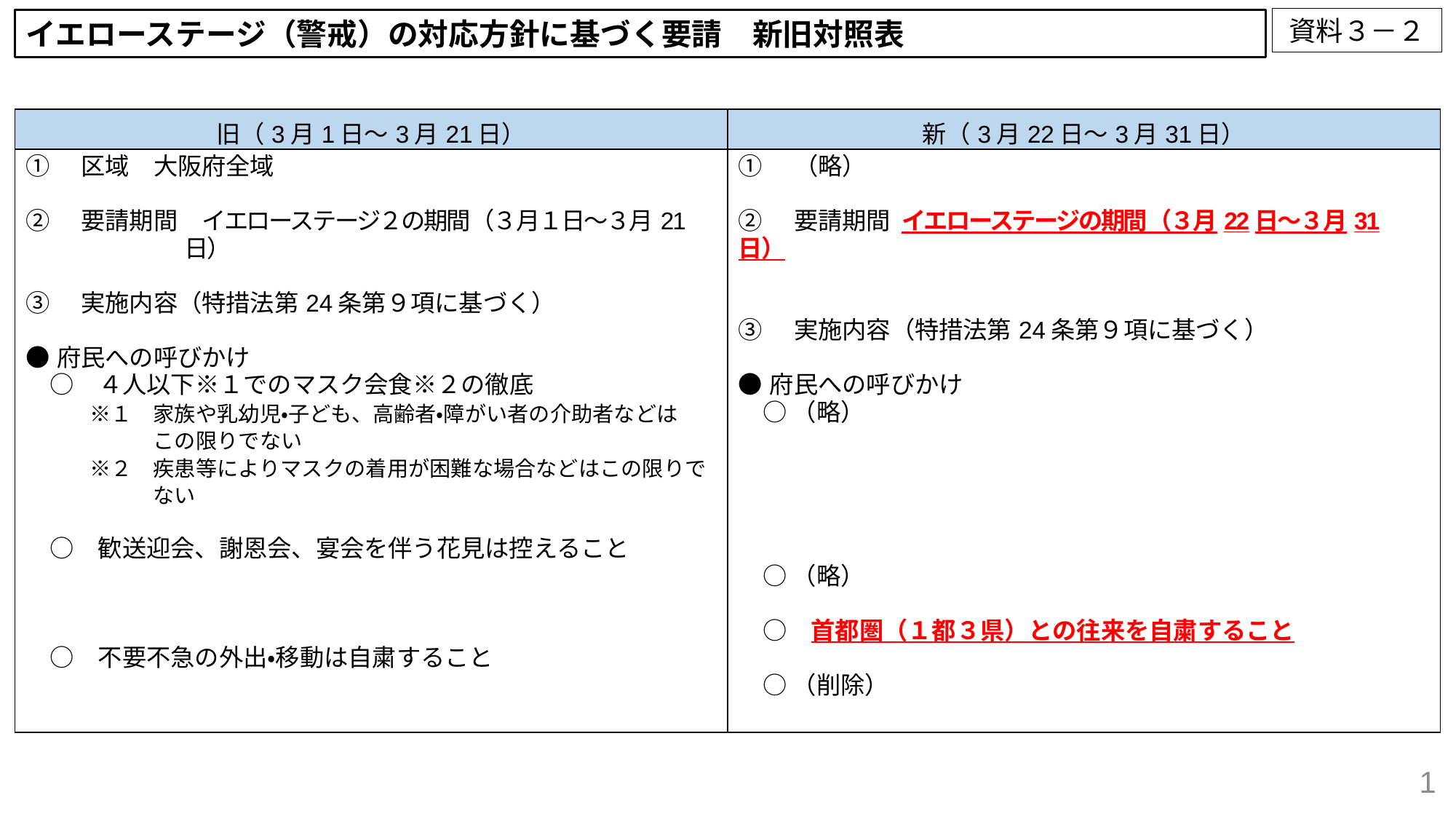

資料３－２
イエローステージ（警戒）の対応方針に基づく要請　新旧対照表

| 旧（3月1日～3月21日） | 新（3月22日～3月31日） |
| --- | --- |
| ①　区域　大阪府全域 ②　要請期間　イエローステージ２の期間（３月１日～３月21 　　　　　　　日） ③　実施内容（特措法第24条第９項に基づく） ●府民への呼びかけ 　○　４人以下※１でのマスク会食※２の徹底 　　　※１　家族や乳幼児・子ども、高齢者・障がい者の介助者などは 　　　　　　この限りでない 　　　※２　疾患等によりマスクの着用が困難な場合などはこの限りで 　　　　　　ない　 　○　歓送迎会、謝恩会、宴会を伴う花見は控えること 　○　不要不急の外出・移動は自粛すること | ①　（略） ②　要請期間 イエローステージの期間（３月22日～３月31日） ③　実施内容（特措法第24条第９項に基づく） ●府民への呼びかけ 　○ （略） 　○ （略） 　○　首都圏（１都３県）との往来を自粛すること 　○ （削除） |

1